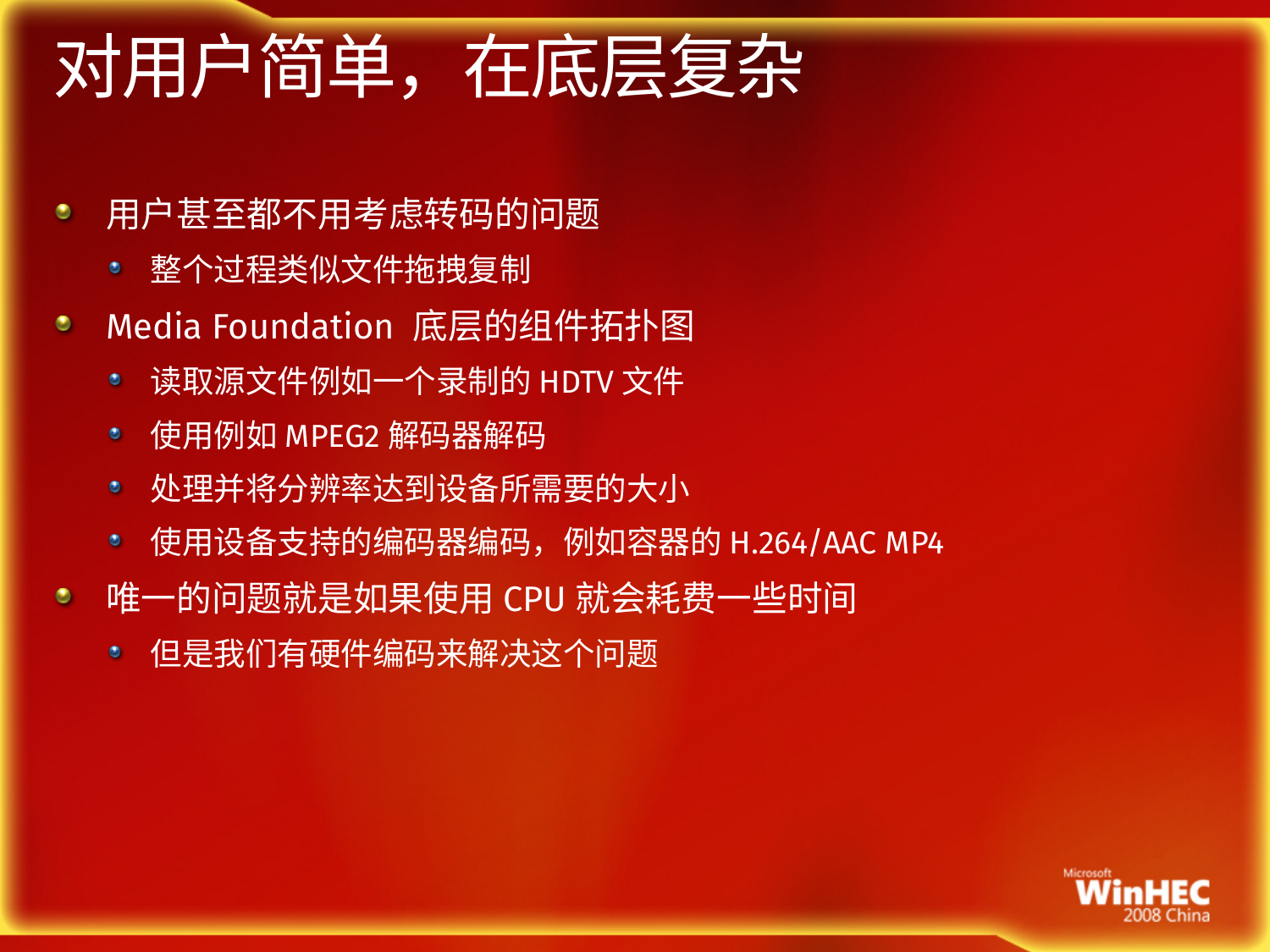

# 对用户简单，在底层复杂
用户甚至都不用考虑转码的问题
整个过程类似文件拖拽复制
Media Foundation 底层的组件拓扑图
读取源文件例如一个录制的HDTV文件
使用例如MPEG2解码器解码
处理并将分辨率达到设备所需要的大小
使用设备支持的编码器编码，例如容器的H.264/AAC MP4
唯一的问题就是如果使用CPU就会耗费一些时间
但是我们有硬件编码来解决这个问题